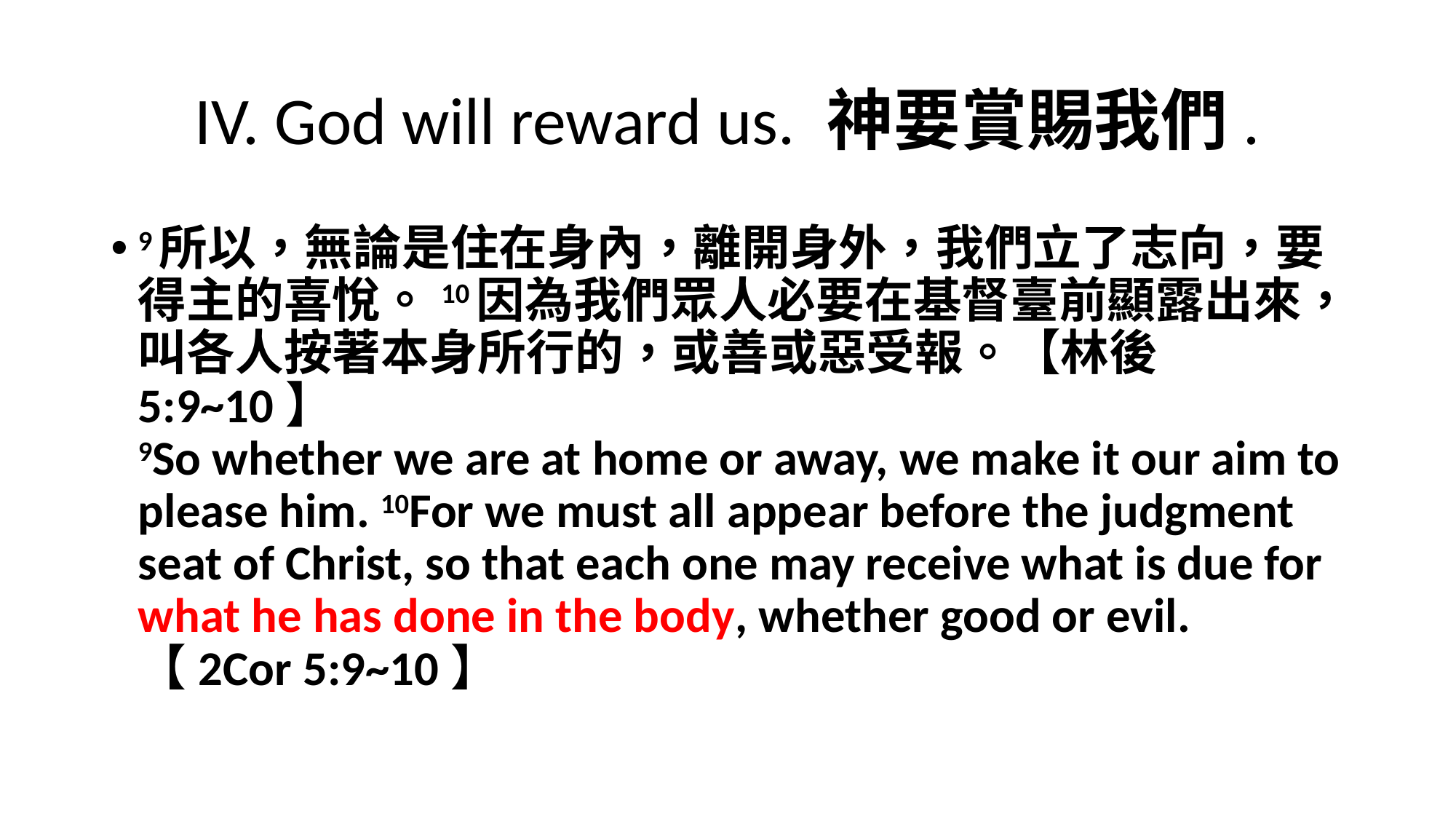

# IV. God will reward us. 神要賞賜我們.
9所以，無論是住在身內，離開身外，我們立了志向，要得主的喜悅。10因為我們眾人必要在基督臺前顯露出來，叫各人按著本身所行的，或善或惡受報。【林後 5:9~10】
9So whether we are at home or away, we make it our aim to please him. 10For we must all appear before the judgment seat of Christ, so that each one may receive what is due for what he has done in the body, whether good or evil. 【2Cor 5:9~10】